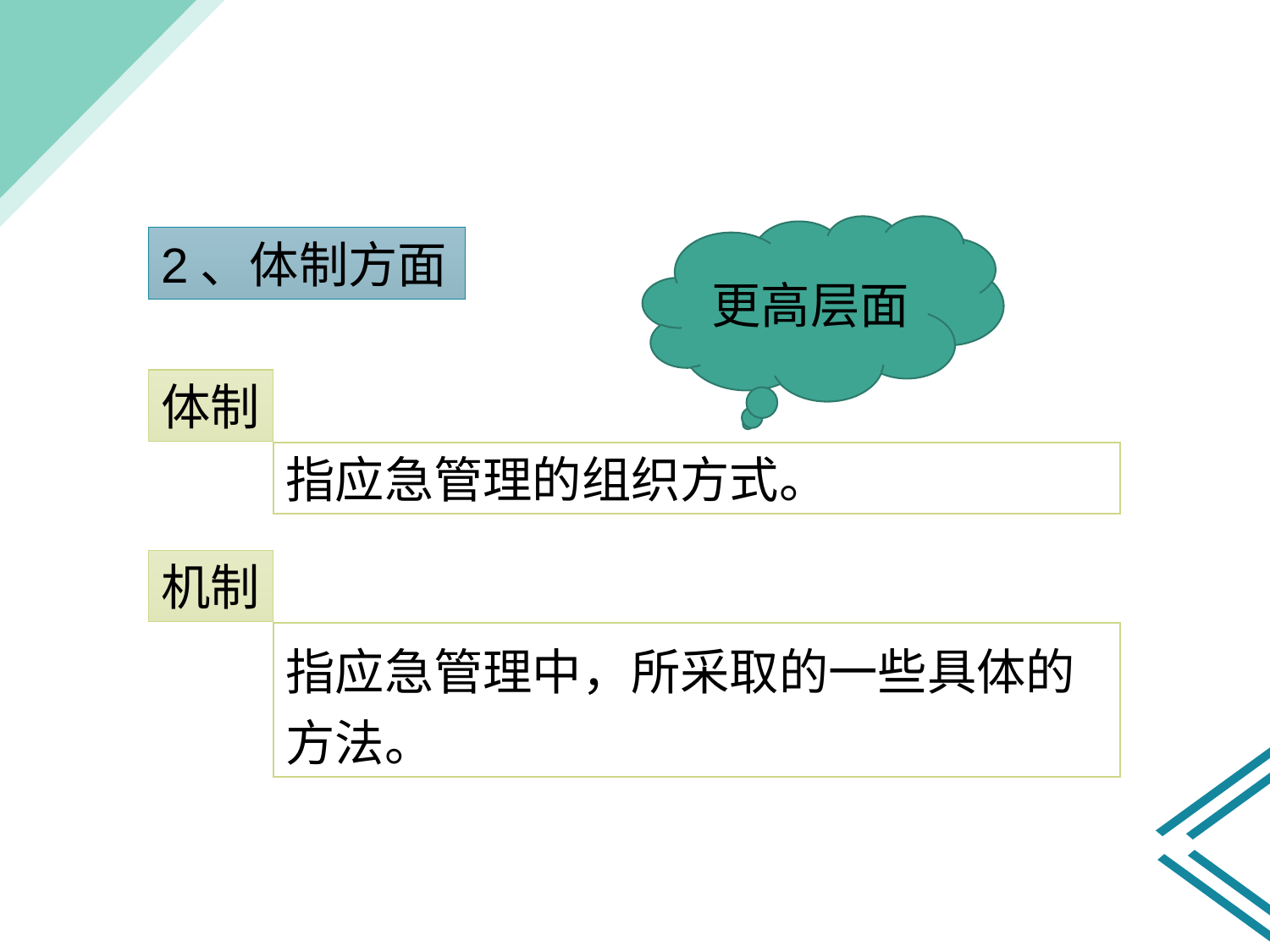

更高层面
2、体制方面
体制
指应急管理的组织方式。
机制
指应急管理中，所采取的一些具体的方法。